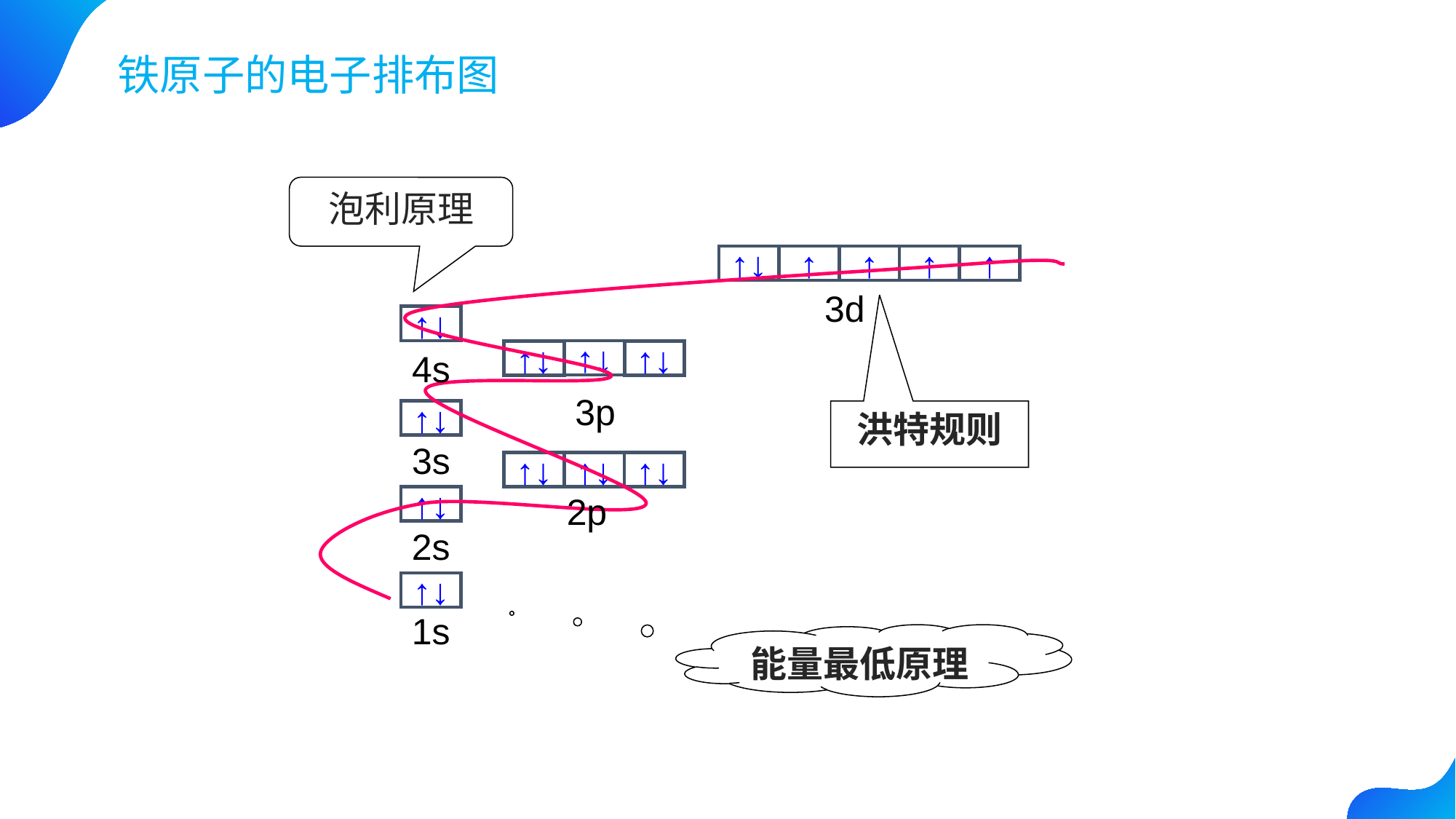

铁原子的电子排布图
泡利原理
↑↓
↑
↑
↑
↑

3d
↑↓
4s
↑↓
↑↓
↑↓
3p
↑↓
洪特规则
3s
↑↓
↑↓
↑↓
2p
↑↓
2s
↑↓
1s
能量最低原理